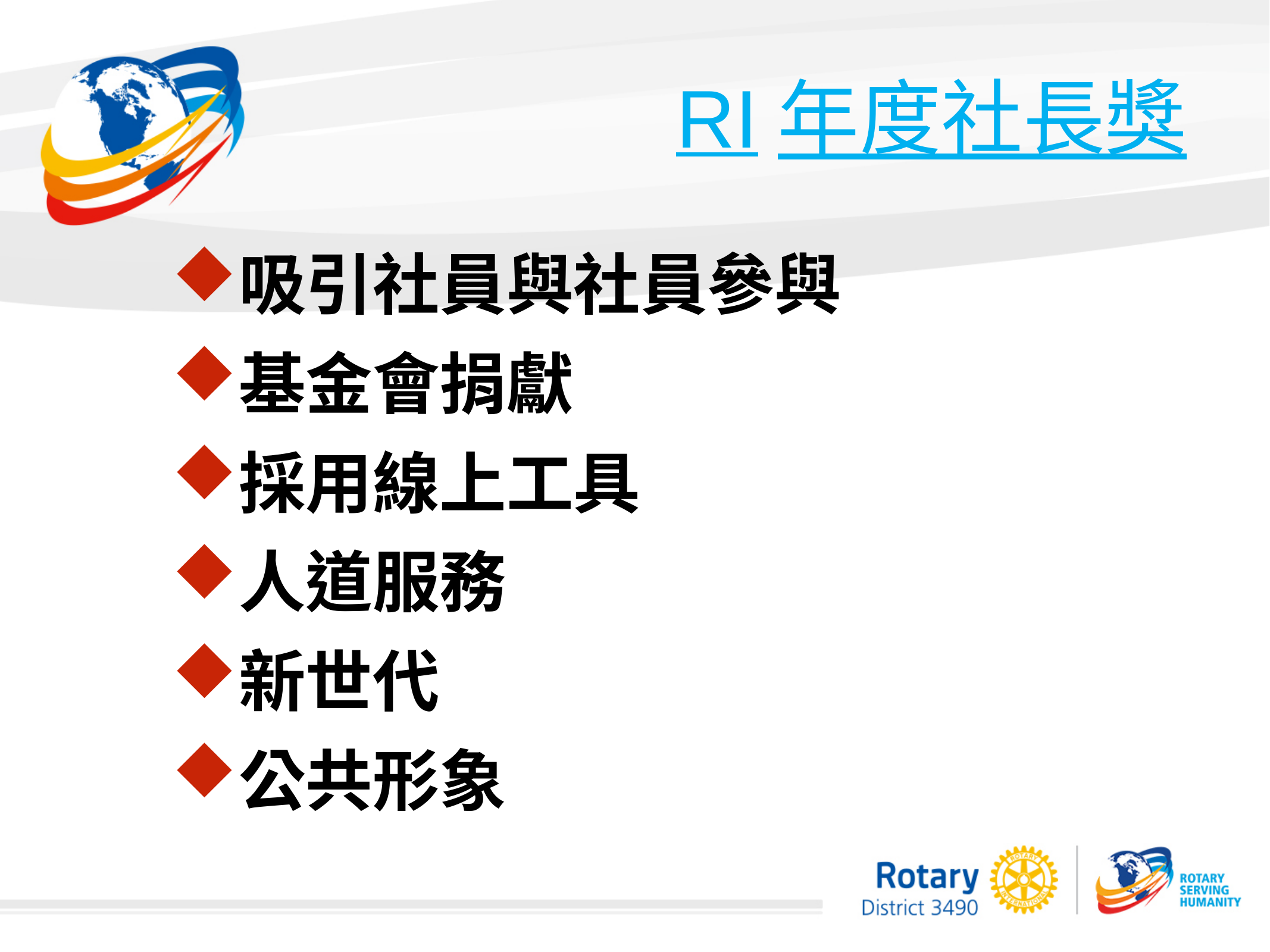

RI年度社長獎
吸引社員與社員參與

基金會捐獻

採用線上工具

人道服務

新世代

公共形象